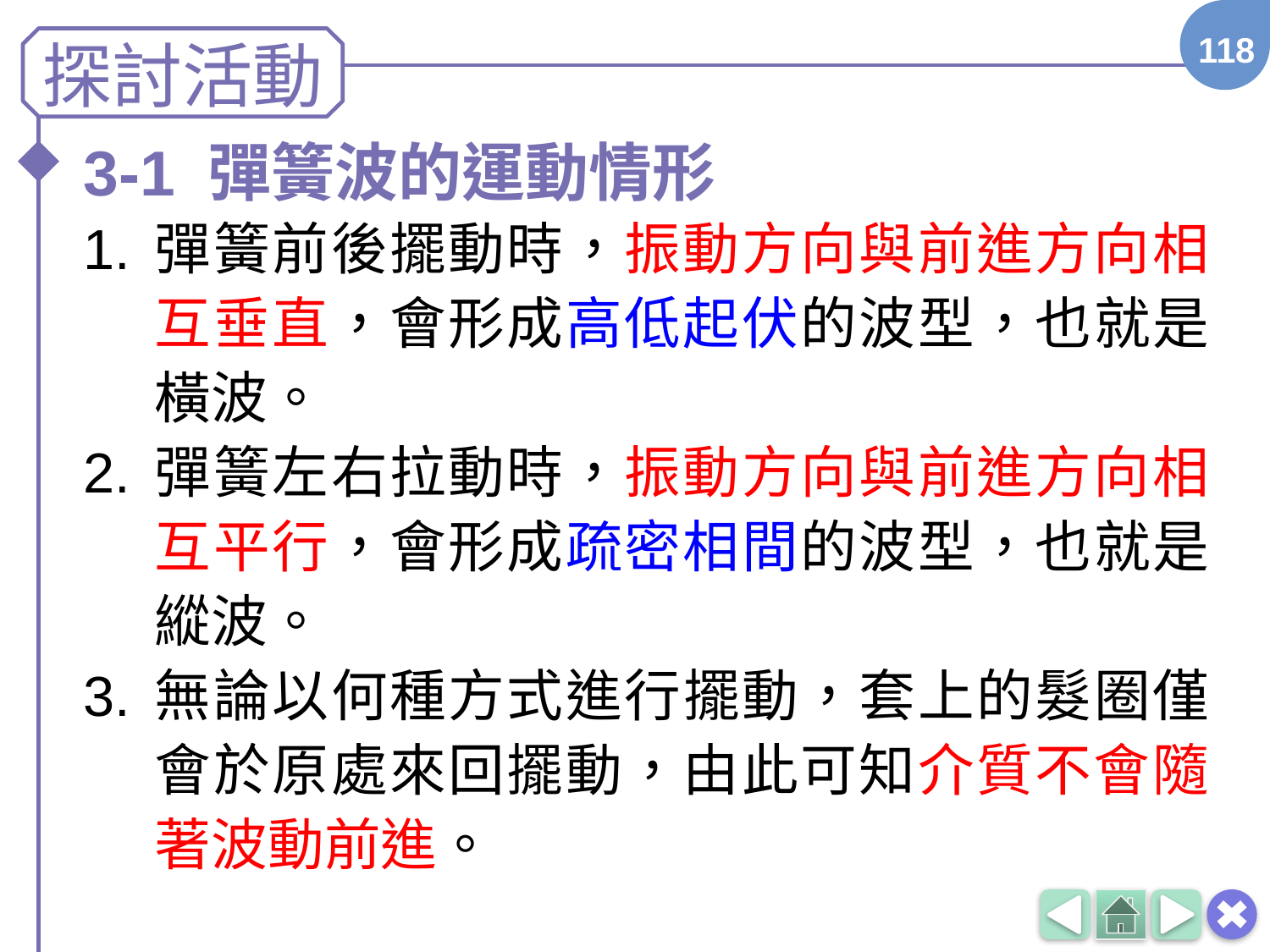

118
3-1 彈簧波的運動情形
彈簧前後擺動時，振動方向與前進方向相互垂直，會形成高低起伏的波型，也就是橫波。
彈簧左右拉動時，振動方向與前進方向相互平行，會形成疏密相間的波型，也就是縱波。
無論以何種方式進行擺動，套上的髮圈僅會於原處來回擺動，由此可知介質不會隨著波動前進。